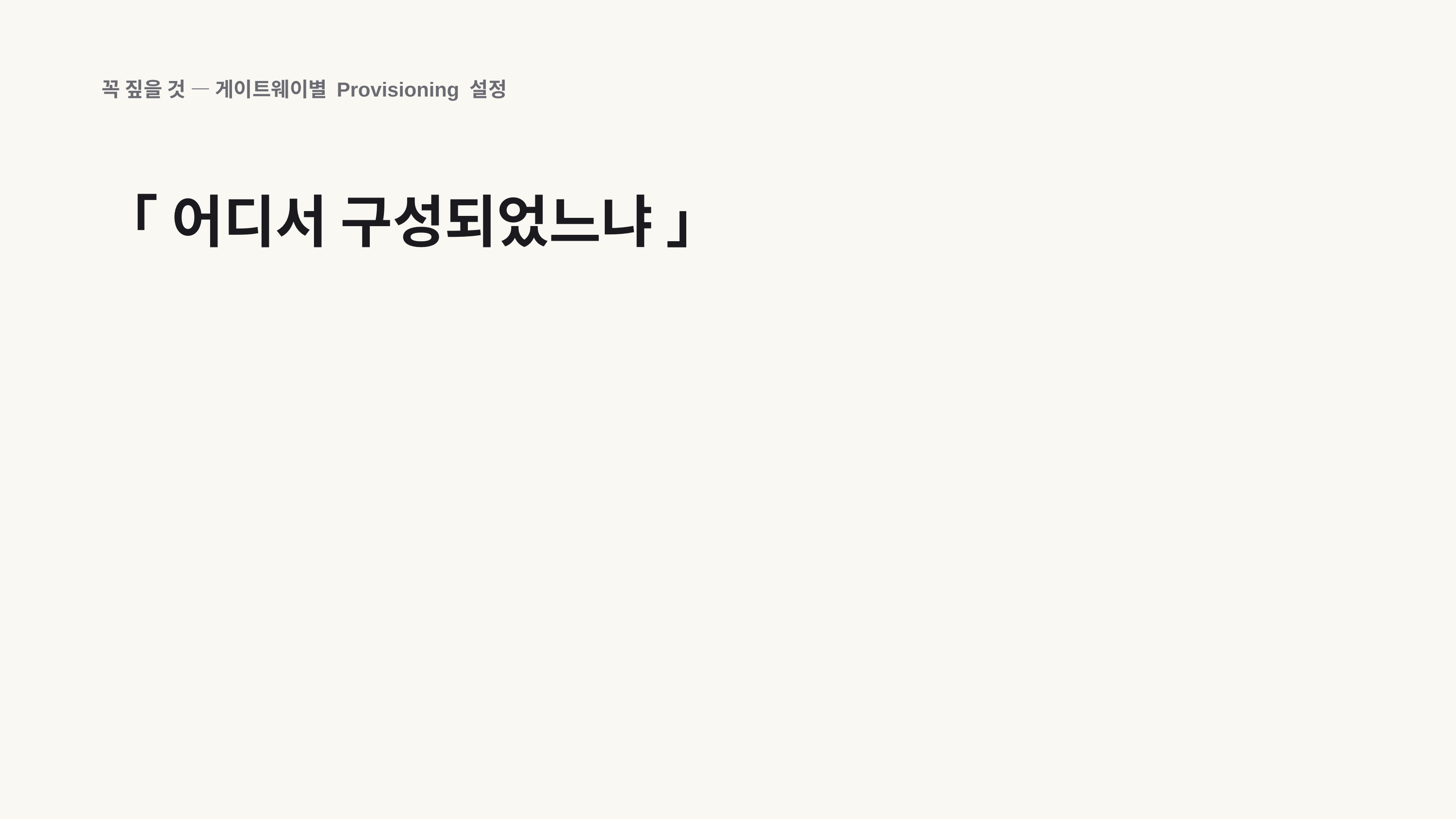

꼭 짚을 것 — 게이트웨이별 Provisioning 설정
「 어디서 구성되었느냐 」